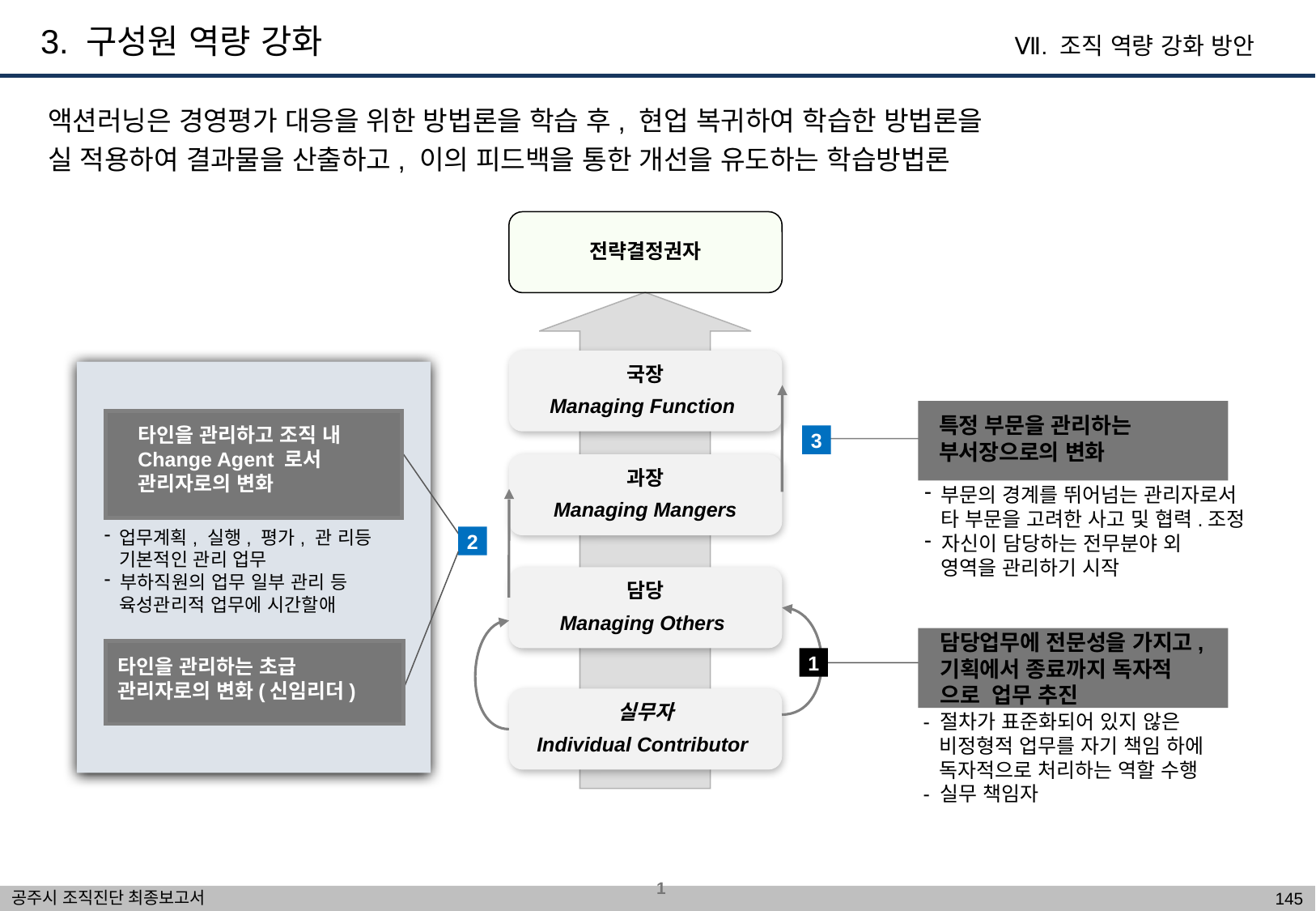

3. 구성원 역량 강화
Ⅶ. 조직 역량 강화 방안
액션러닝은 경영평가 대응을 위한 방법론을 학습 후, 현업 복귀하여 학습한 방법론을
실 적용하여 결과물을 산출하고, 이의 피드백을 통한 개선을 유도하는 학습방법론
전략결정권자

국장
Managing Function

특정 부문을 관리하는
부서장으로의 변화

타인을 관리하고 조직 내
Change Agent 로서
관리자로의 변화
3

과장
 Managing Mangers
 부문의 경계를 뛰어넘는 관리자로서
  타 부문을 고려한 사고 및 협력.조정
 자신이 담당하는 전무분야 외
  영역을 관리하기 시작
 업무계획, 실행, 평가, 관 리등
  기본적인 관리 업무
 부하직원의 업무 일부 관리 등
  육성관리적 업무에 시간할애
2

담당
Managing Others
담당업무에 전문성을 가지고,
기획에서 종료까지 독자적
으로  업무 추진

타인을 관리하는 초급
관리자로의 변화(신임리더)
1

실무자
Individual Contributor
- 절차가 표준화되어 있지 않은
  비정형적 업무를 자기 책임 하에
  독자적으로 처리하는 역할 수행
- 실무 책임자
 1